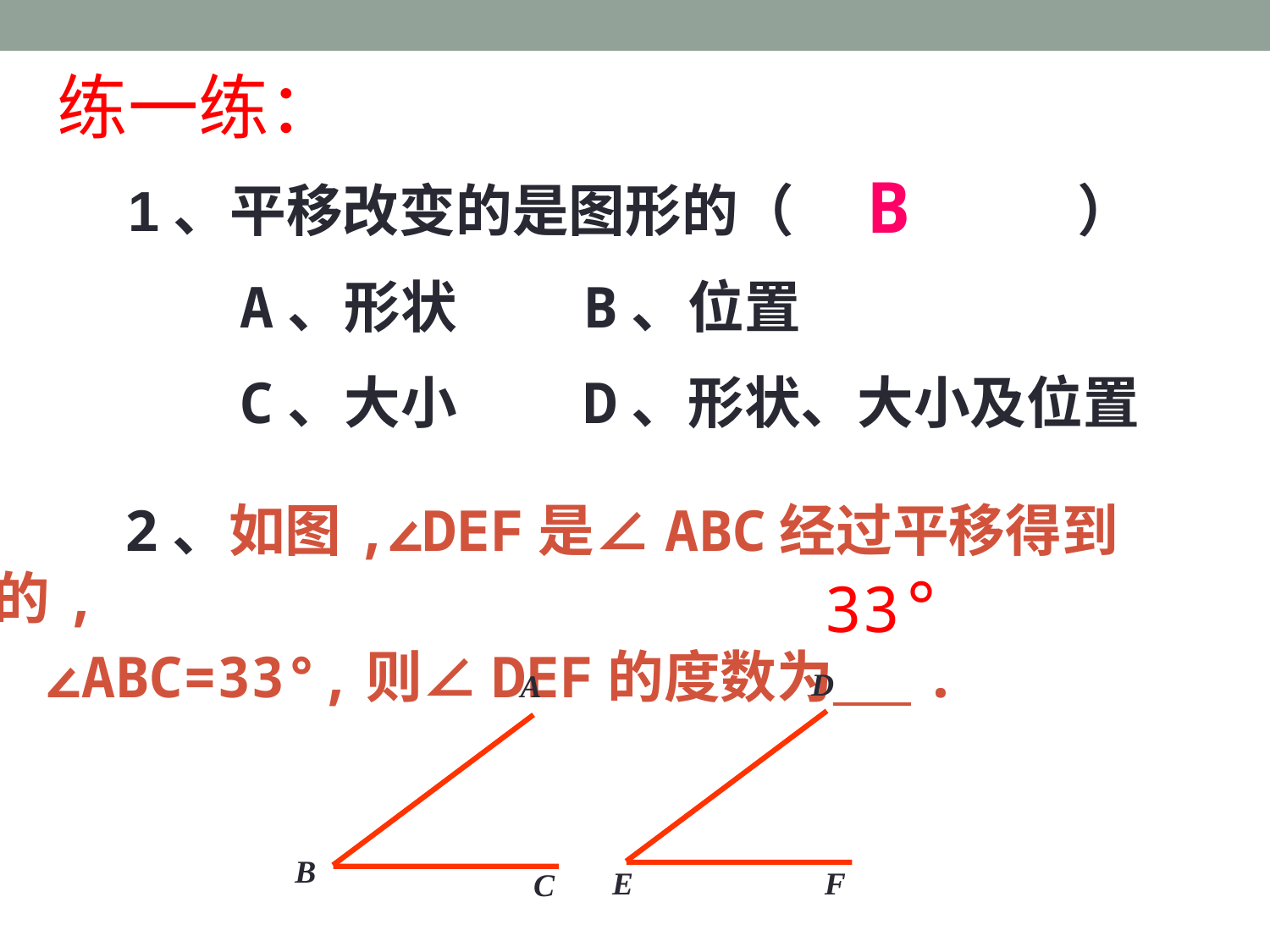

练一练：
　　1、平移改变的是图形的（　　　　　）
　　　A、形状　　B、位置
　　　C、大小　　D、形状、大小及位置
B
             2、如图,∠DEF是∠ABC经过平移得到的,
   ∠ABC=33°,则∠DEF的度数为      .
D

E
F
A

B
C
33°